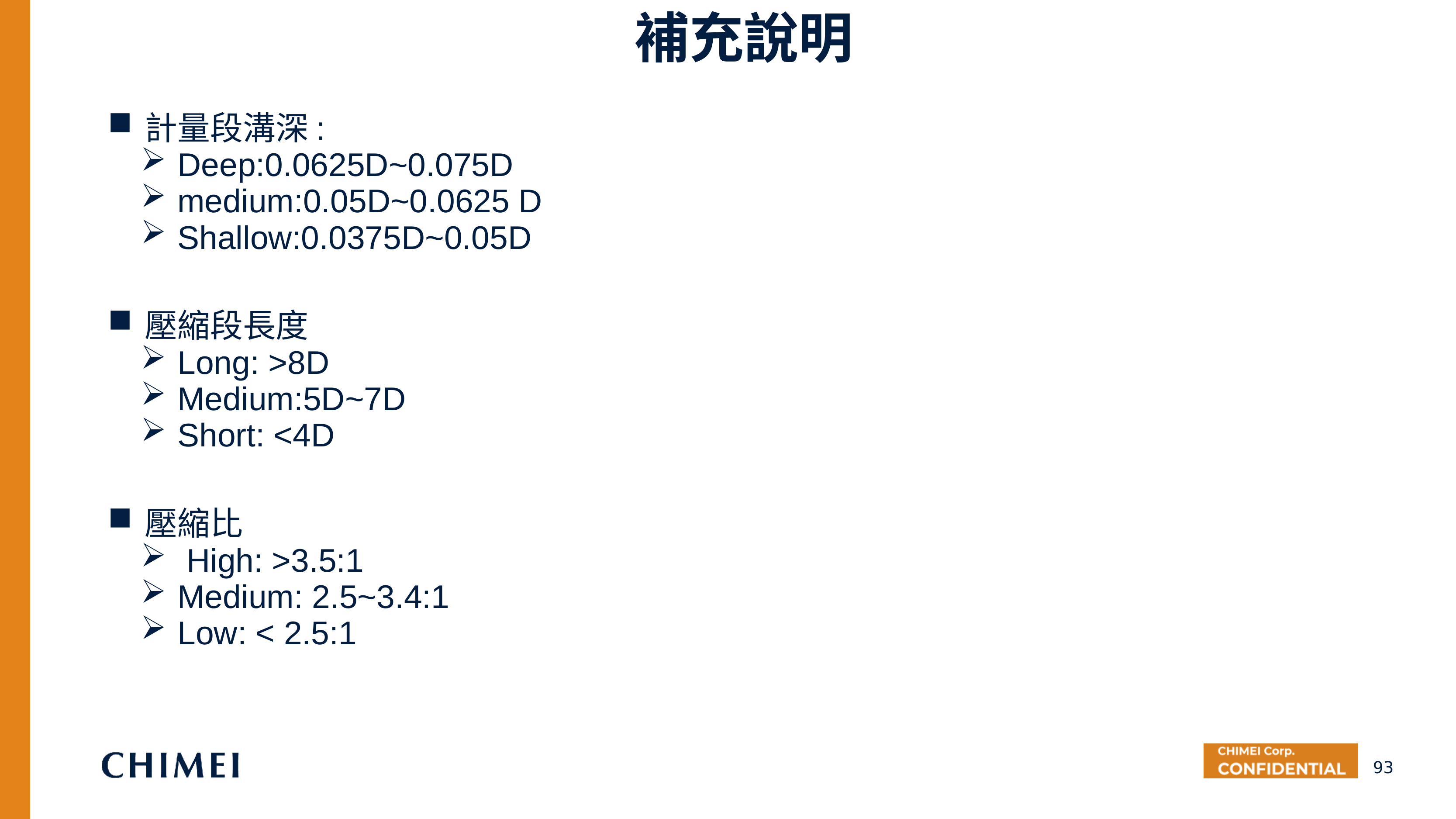

補充說明
計量段溝深:
Deep:0.0625D~0.075D
medium:0.05D~0.0625 D
Shallow:0.0375D~0.05D

壓縮段長度
Long: >8D
Medium:5D~7D
Short: <4D

壓縮比
 High: >3.5:1
Medium: 2.5~3.4:1
Low: < 2.5:1
93